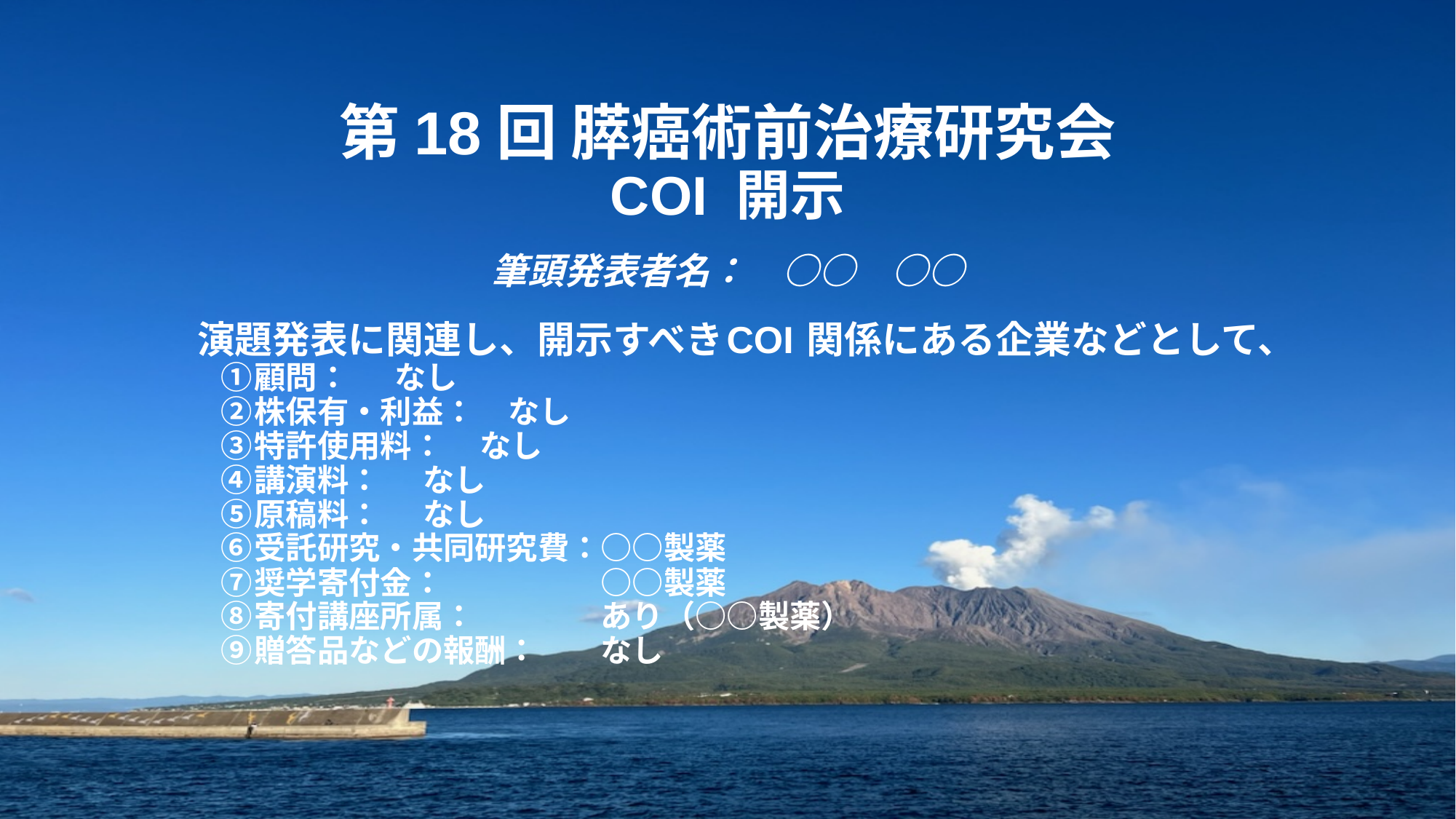

# 第18回 膵癌術前治療研究会 COI 開示 　 筆頭発表者名：　○○　○○
演題発表に関連し、開示すべきCOI 関係にある企業などとして、
	①顧問：		　なし
	②株保有・利益：	　なし
	③特許使用料：		　なし
	④講演料：		　なし
	⑤原稿料：		　なし
	⑥受託研究・共同研究費：○○製薬
	⑦奨学寄付金：　　　　　○○製薬
	⑧寄付講座所属：　　　　あり（○○製薬）
	⑨贈答品などの報酬：　　なし